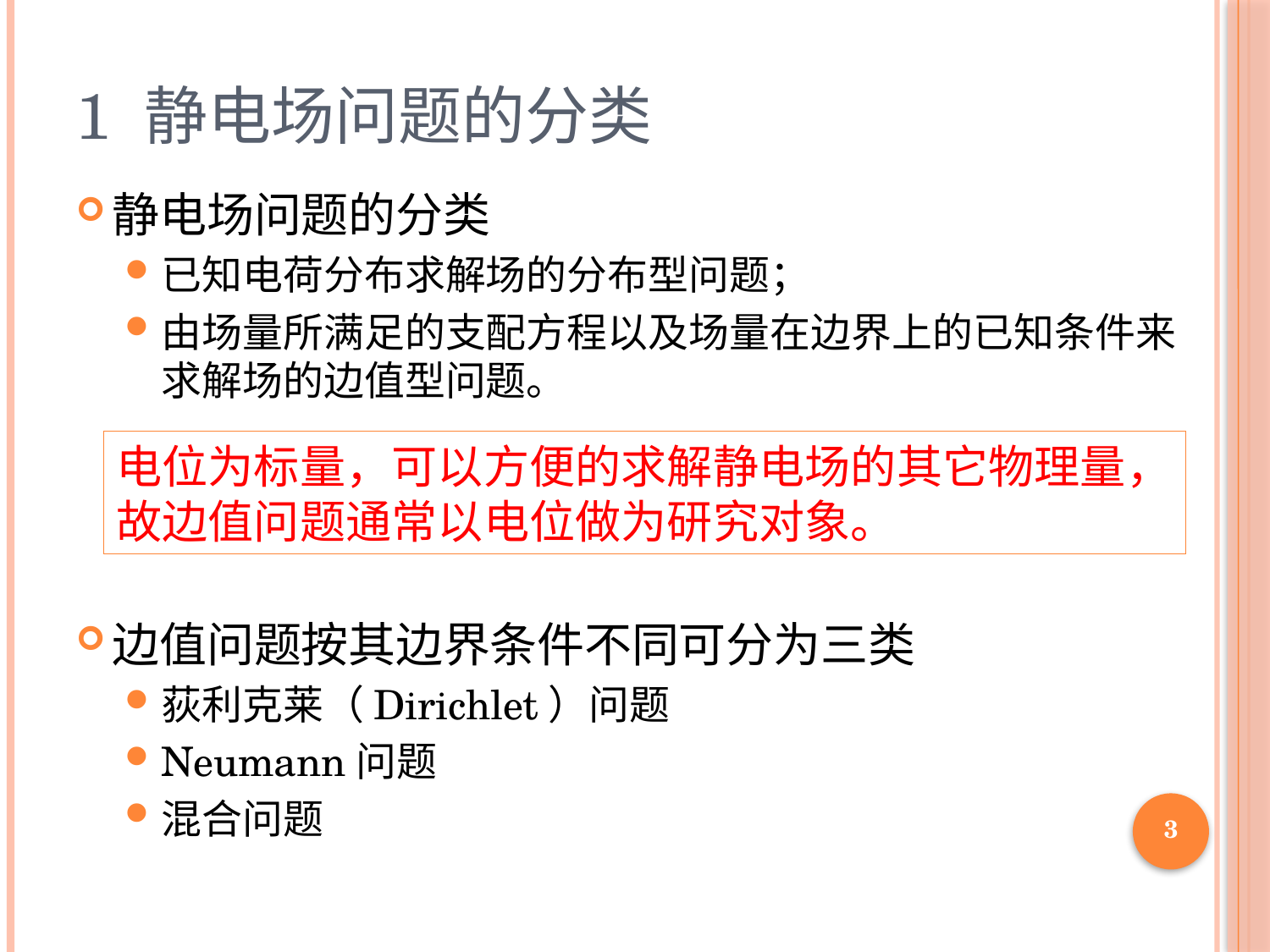

# 1 静电场问题的分类
静电场问题的分类
已知电荷分布求解场的分布型问题；
由场量所满足的支配方程以及场量在边界上的已知条件来求解场的边值型问题。

边值问题按其边界条件不同可分为三类
荻利克莱（Dirichlet）问题
Neumann问题
混合问题
电位为标量，可以方便的求解静电场的其它物理量，
故边值问题通常以电位做为研究对象。
3